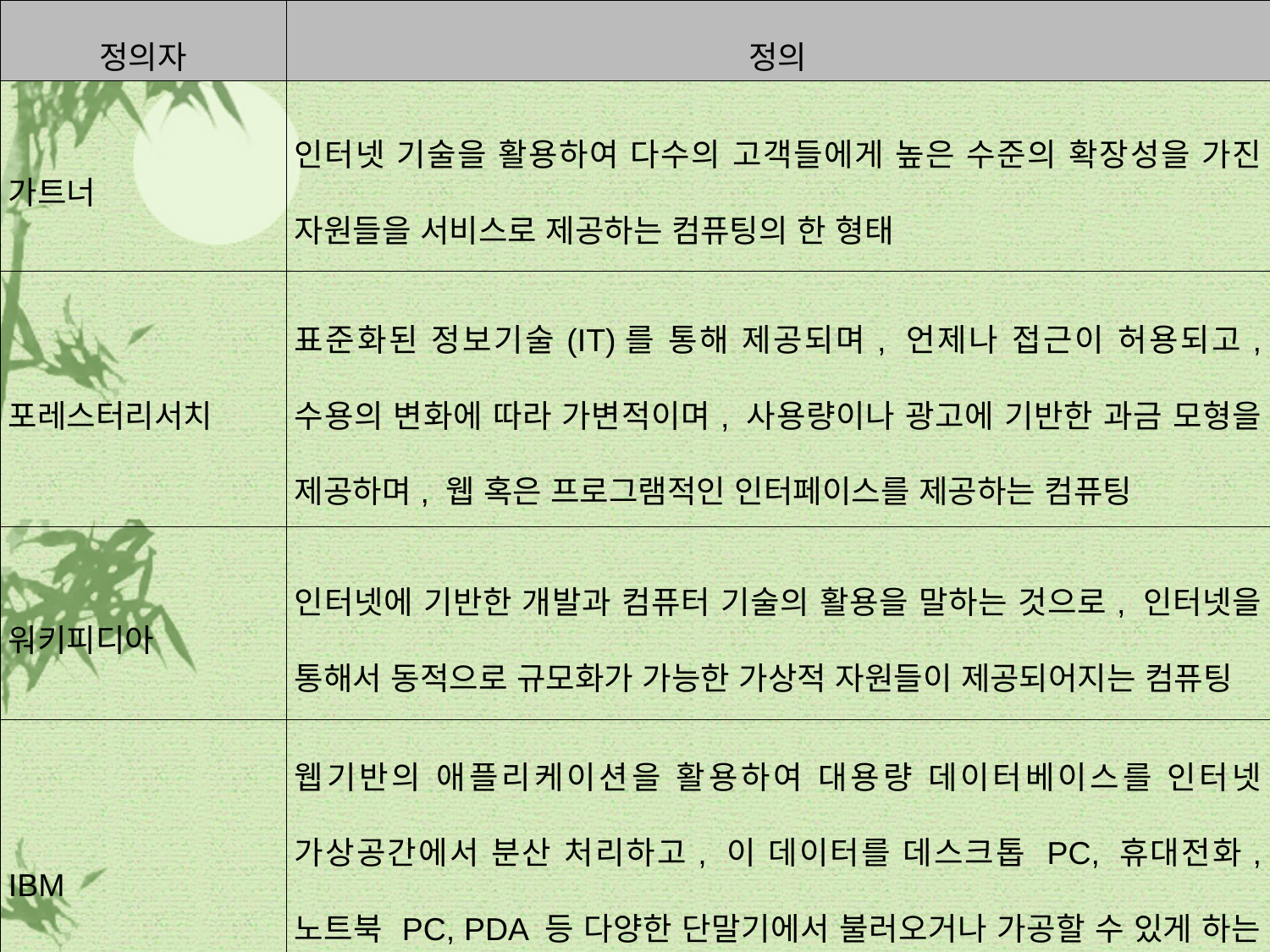

| 정의자 | 정의 |
| --- | --- |
| 가트너 | 인터넷 기술을 활용하여 다수의 고객들에게 높은 수준의 확장성을 가진 자원들을 서비스로 제공하는 컴퓨팅의 한 형태 |
| 포레스터리서치 | 표준화된 정보기술(IT)를 통해 제공되며, 언제나 접근이 허용되고, 수용의 변화에 따라 가변적이며, 사용량이나 광고에 기반한 과금 모형을 제공하며, 웹 혹은 프로그램적인 인터페이스를 제공하는 컴퓨팅 |
| 워키피디아 | 인터넷에 기반한 개발과 컴퓨터 기술의 활용을 말하는 것으로, 인터넷을 통해서 동적으로 규모화가 가능한 가상적 자원들이 제공되어지는 컴퓨팅 |
| IBM | 웹기반의 애플리케이션을 활용하여 대용량 데이터베이스를 인터넷 가상공간에서 분산 처리하고, 이 데이터를 데스크톱 PC, 휴대전화, 노트북 PC, PDA 등 다양한 단말기에서 불러오거나 가공할 수 있게 하는 환경 |